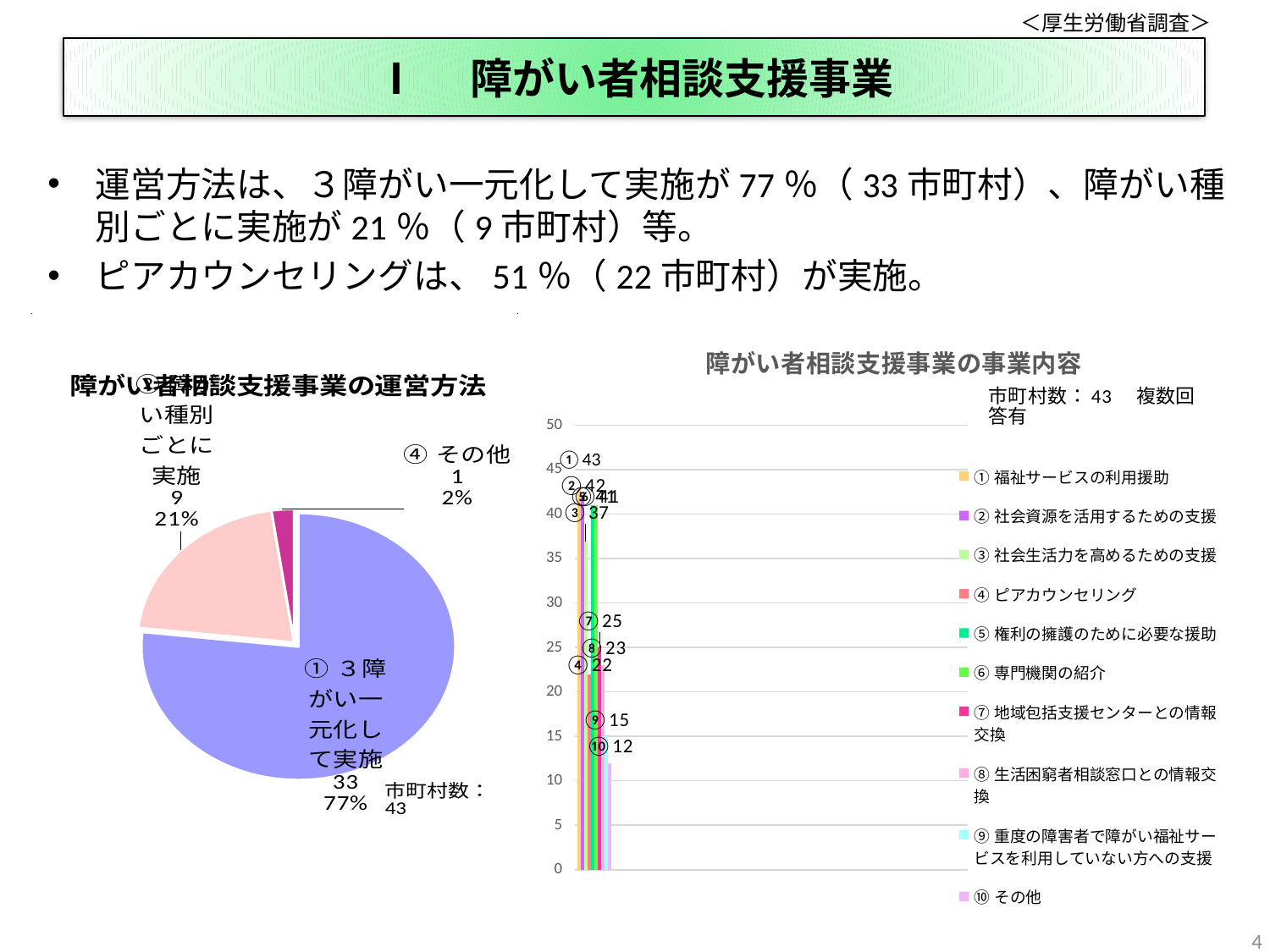

＜厚生労働省調査＞
# Ⅰ　障がい者相談支援事業

運営方法は、３障がい一元化して実施が77％（33市町村）、障がい種別ごとに実施が21％（9市町村）等。
ピアカウンセリングは、51％（22市町村）が実施。

### Chart: 障がい者相談支援事業の運営方法

| Category |
|---|

### Chart

| Category |
|---|

[unsupported chart]

### Chart: 障がい者相談支援事業の運営方法

| Category |  |
|---|---|
| ①３障がい一元化して実施 | 33.0 |
| ②障がい種別ごとに実施 | 9.0 |
| ③介護保険法に基づく地域包括支援センターと一体的に総合的な相談窓口を設置（３障害一元化） | None |
| ④その他 | 1.0 |
4